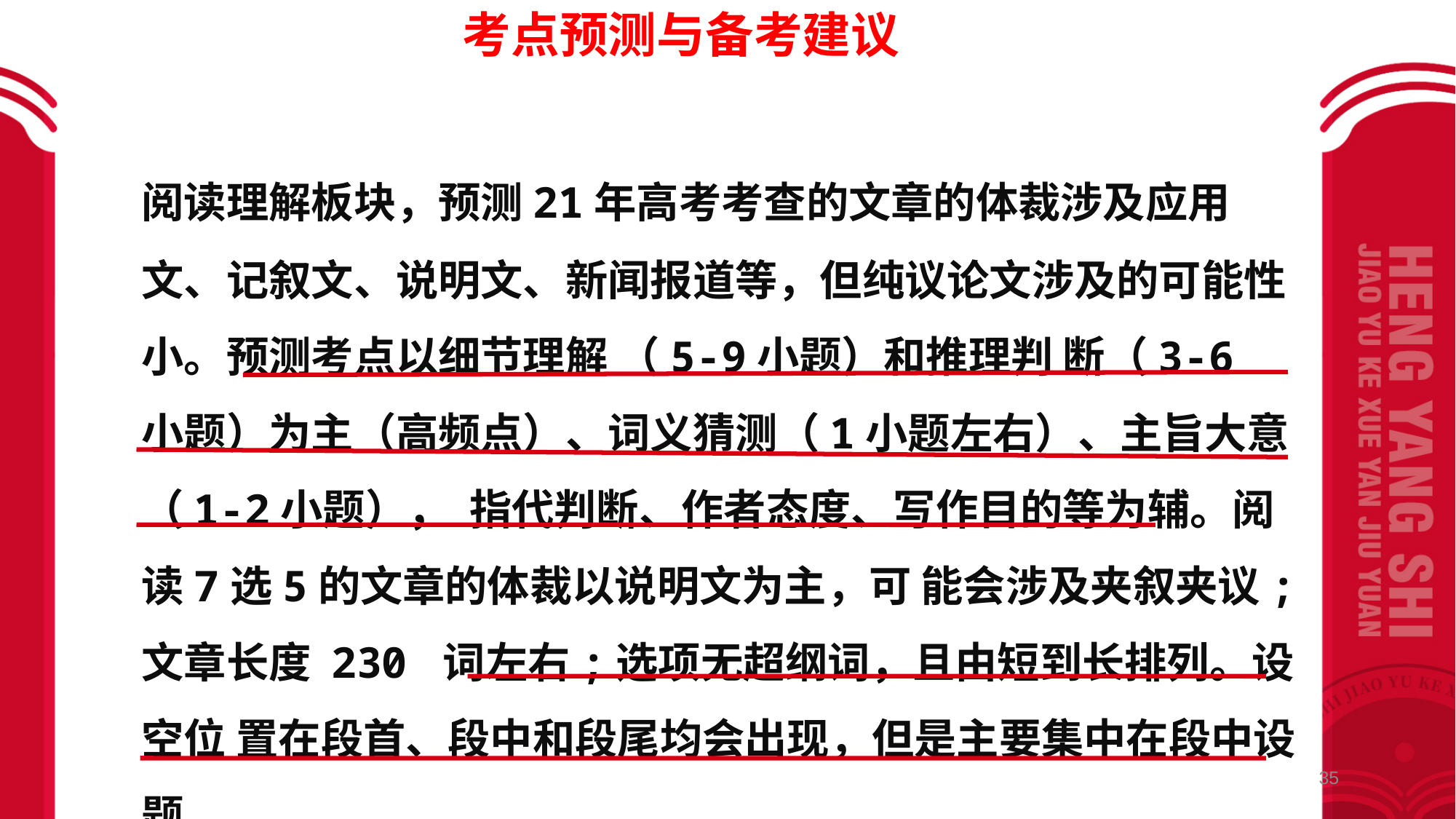

考点预测与备考建议
阅读理解板块，预测21年高考考查的文章的体裁涉及应用
文、记叙文、说明文、新闻报道等，但纯议论文涉及的可能性小。预测考点以细节理解 （5-9小题）和推理判 断（3-6 小题）为主（高频点）、词义猜测（1小题左右）、主旨大意（1-2小题），  指代判断、作者态度、写作目的等为辅。阅读7选5的文章的体裁以说明文为主，可 能会涉及夹叙夹议; 文章长度 230 词左右;选项无超纲词，且由短到长排列。设空位 置在段首、段中和段尾均会出现，但是主要集中在段中设题。

35